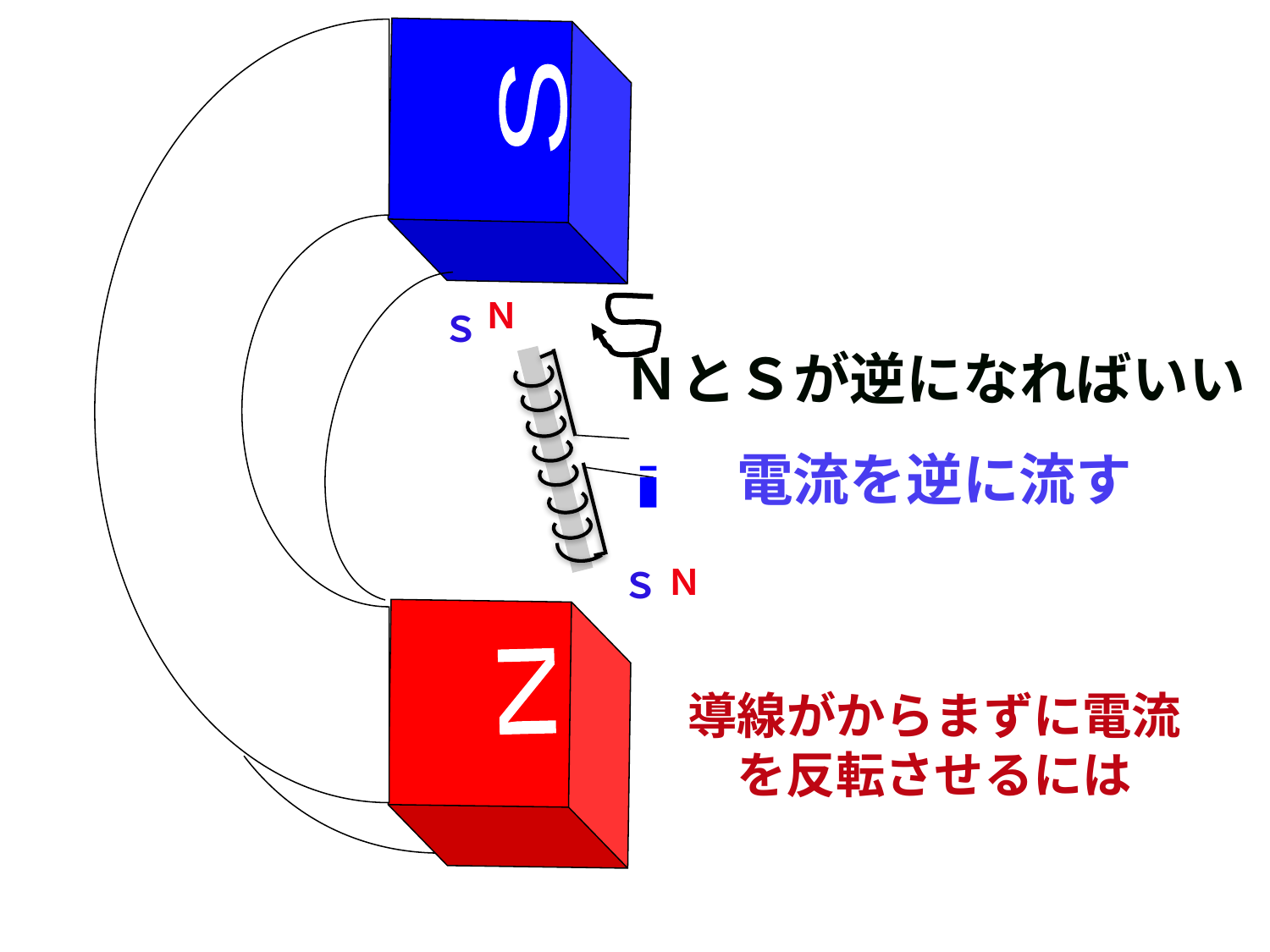

N

S
Ｎ

Ｓ
ＮとＳが逆になればいい

電流を逆に流す
i
Ｎ
Ｓ
導線がからまずに電流を反転させるには